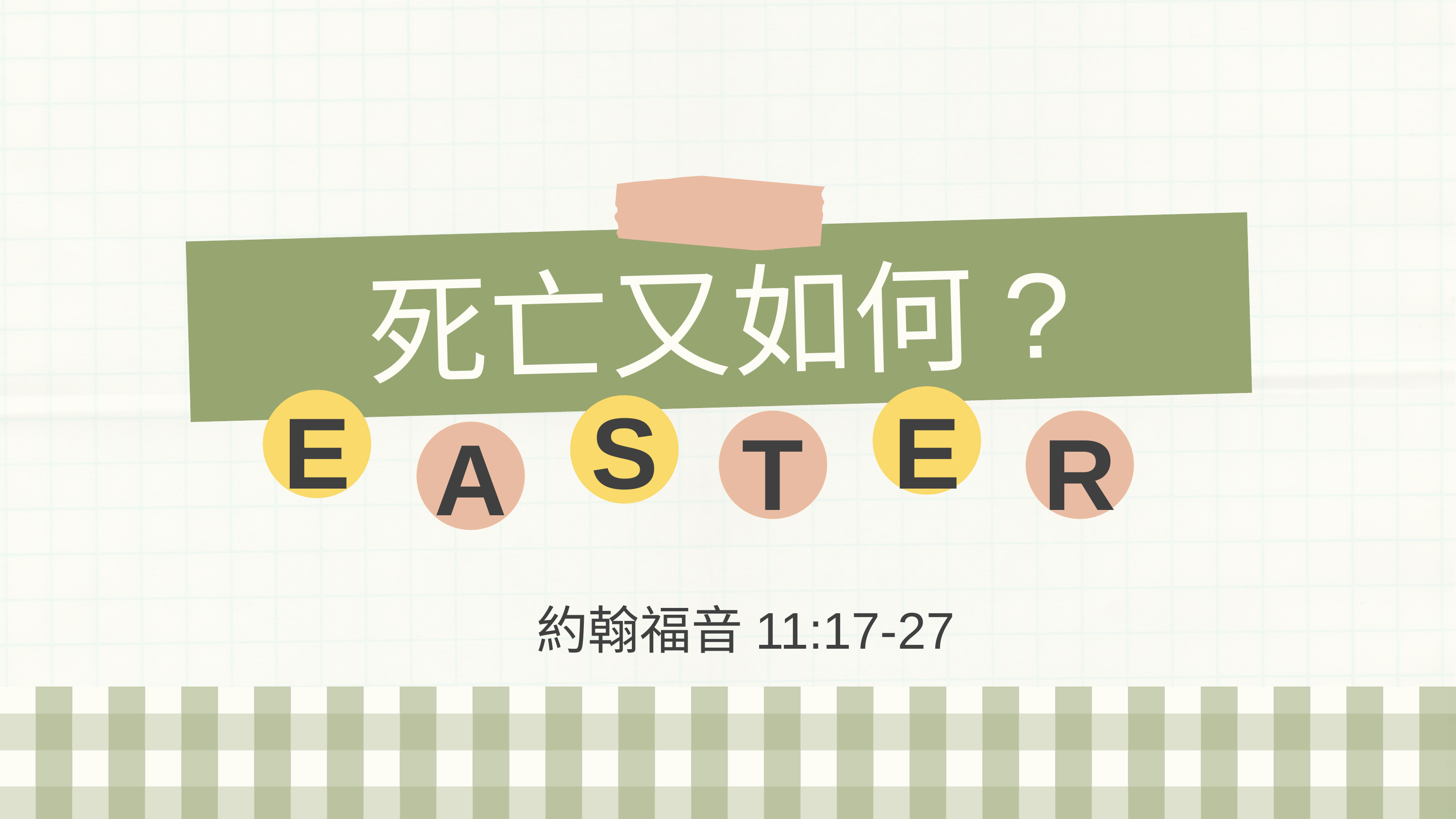

死亡又如何?

E
E

S

T

R

A

約翰福音11:17-27